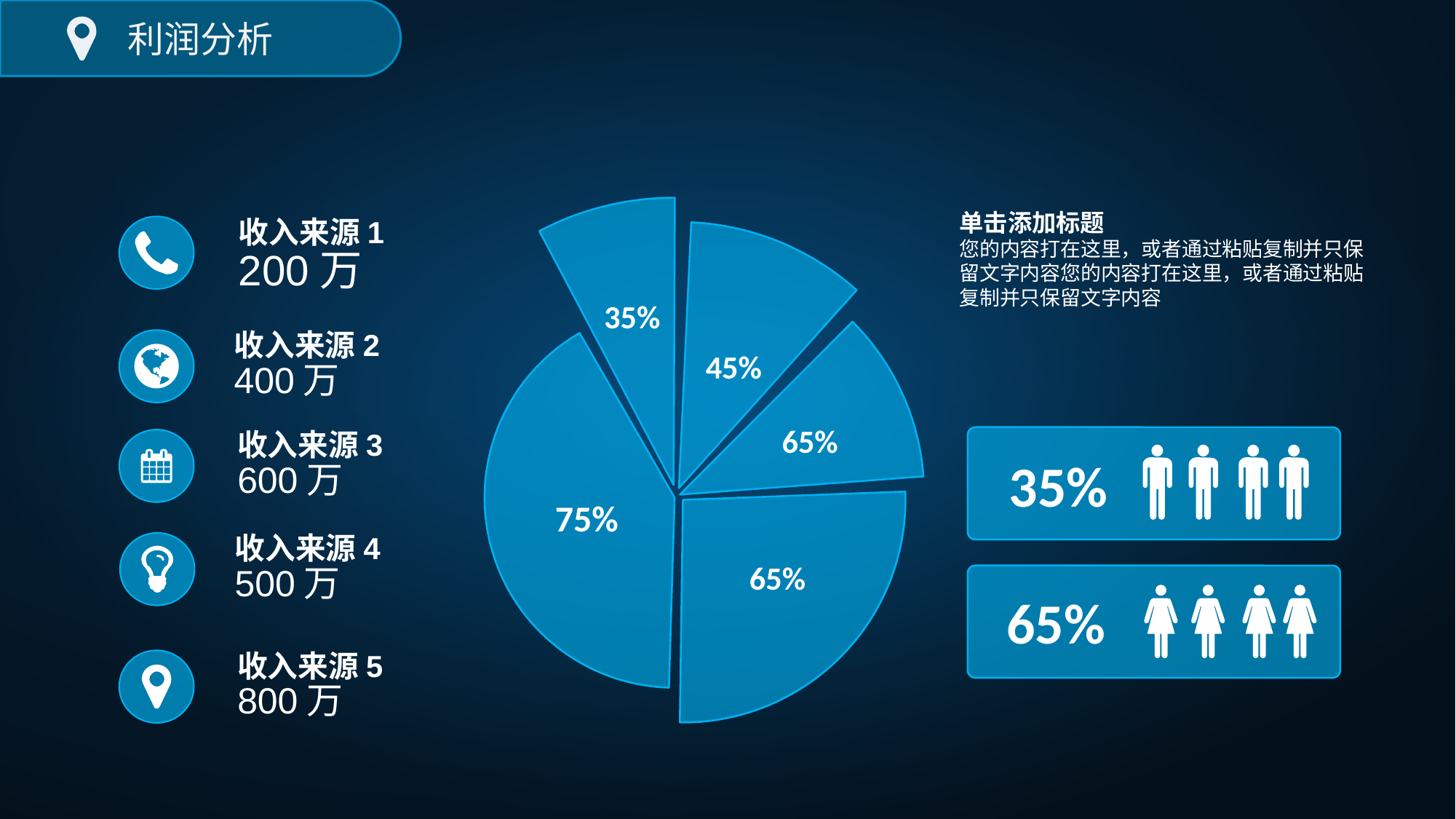

利润分析

单击添加标题
您的内容打在这里，或者通过粘贴复制并只保留文字内容您的内容打在这里，或者通过粘贴复制并只保留文字内容

收入来源1
200万

35%

收入来源2
400万

45%
65%
收入来源3
600万

35%
75%
收入来源4
500万

65%

65%
收入来源5
800万